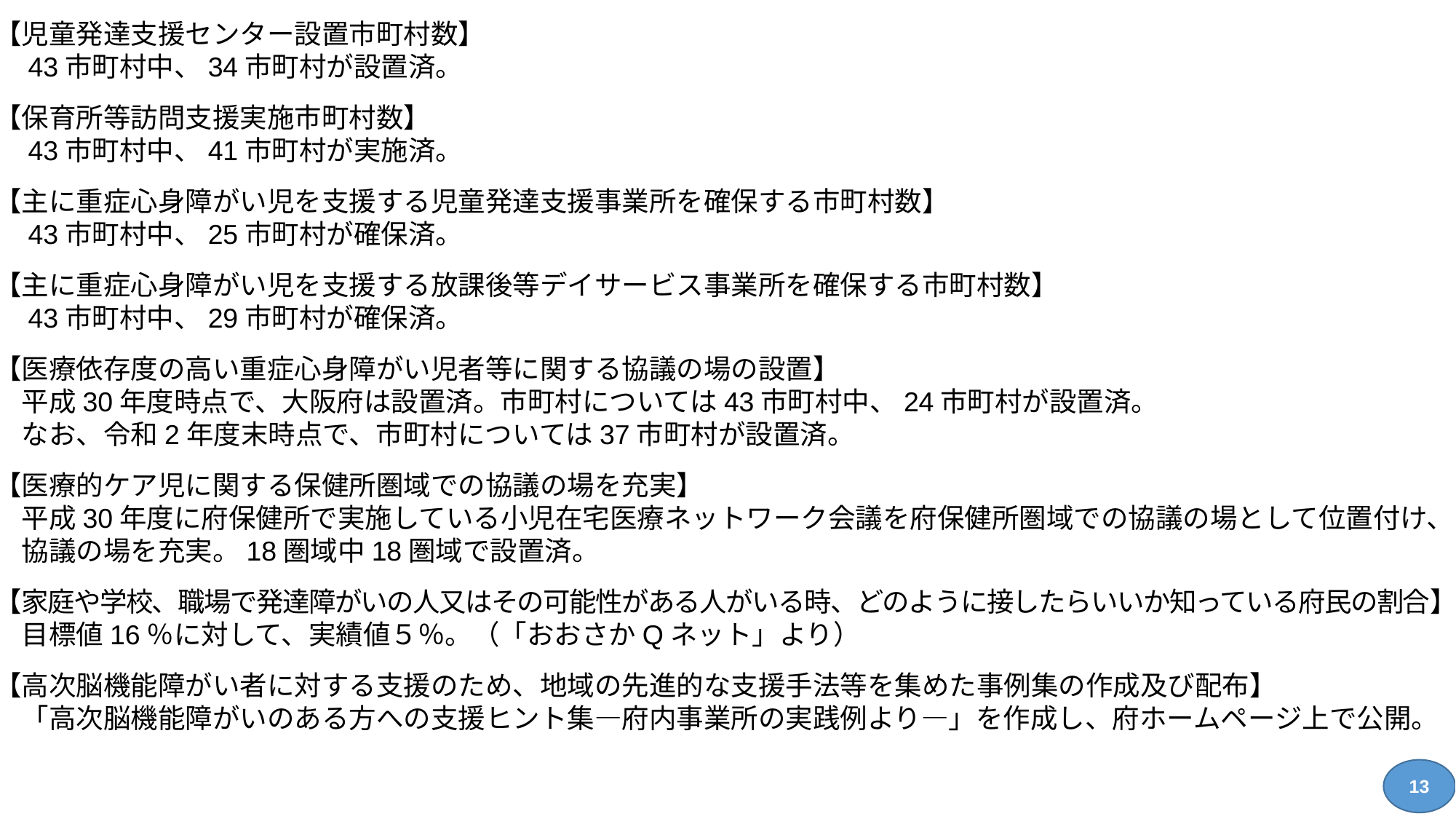

【児童発達支援センター設置市町村数】
　43市町村中、34市町村が設置済。

【保育所等訪問支援実施市町村数】
　43市町村中、41市町村が実施済。

【主に重症心身障がい児を支援する児童発達支援事業所を確保する市町村数】
　43市町村中、25市町村が確保済。

【主に重症心身障がい児を支援する放課後等デイサービス事業所を確保する市町村数】
　43市町村中、29市町村が確保済。

【医療依存度の高い重症心身障がい児者等に関する協議の場の設置】
　平成30年度時点で、大阪府は設置済。市町村については43市町村中、24市町村が設置済。
　なお、令和2年度末時点で、市町村については37市町村が設置済。

【医療的ケア児に関する保健所圏域での協議の場を充実】
　平成30年度に府保健所で実施している小児在宅医療ネットワーク会議を府保健所圏域での協議の場として位置付け、
　協議の場を充実。18圏域中18圏域で設置済。

【家庭や学校、職場で発達障がいの人又はその可能性がある人がいる時、どのように接したらいいか知っている府民の割合】
　目標値16％に対して、実績値５％。（「おおさかQネット」より）

【高次脳機能障がい者に対する支援のため、地域の先進的な支援手法等を集めた事例集の作成及び配布】
　「高次脳機能障がいのある方への支援ヒント集―府内事業所の実践例より―」を作成し、府ホームページ上で公開。
13